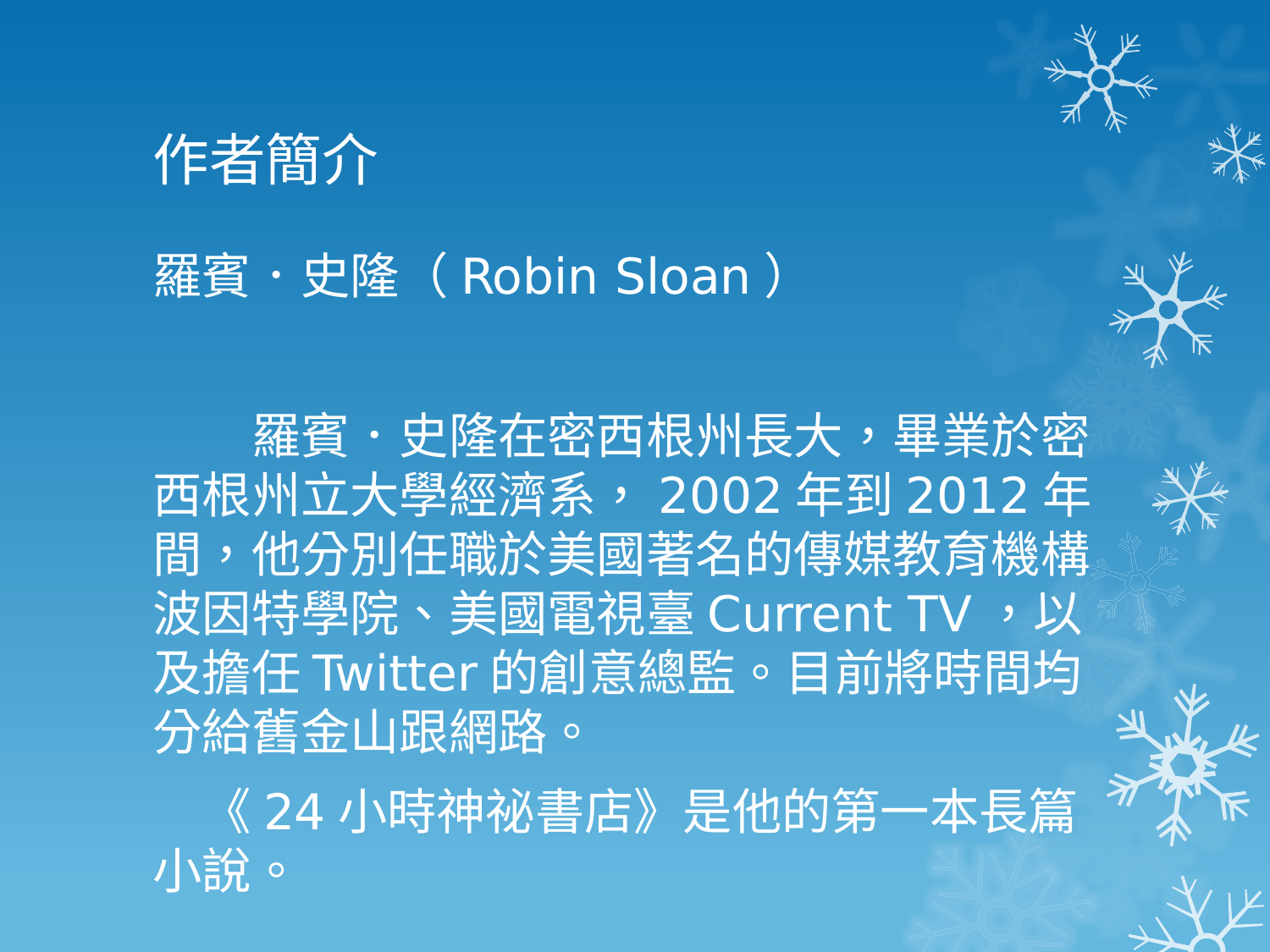

# 作者簡介

羅賓．史隆（Robin Sloan）

　　羅賓．史隆在密西根州長大，畢業於密西根州立大學經濟系，2002年到2012年間，他分別任職於美國著名的傳媒教育機構波因特學院、美國電視臺Current TV，以及擔任Twitter的創意總監。目前將時間均分給舊金山跟網路。
　《24小時神祕書店》是他的第一本長篇小說。